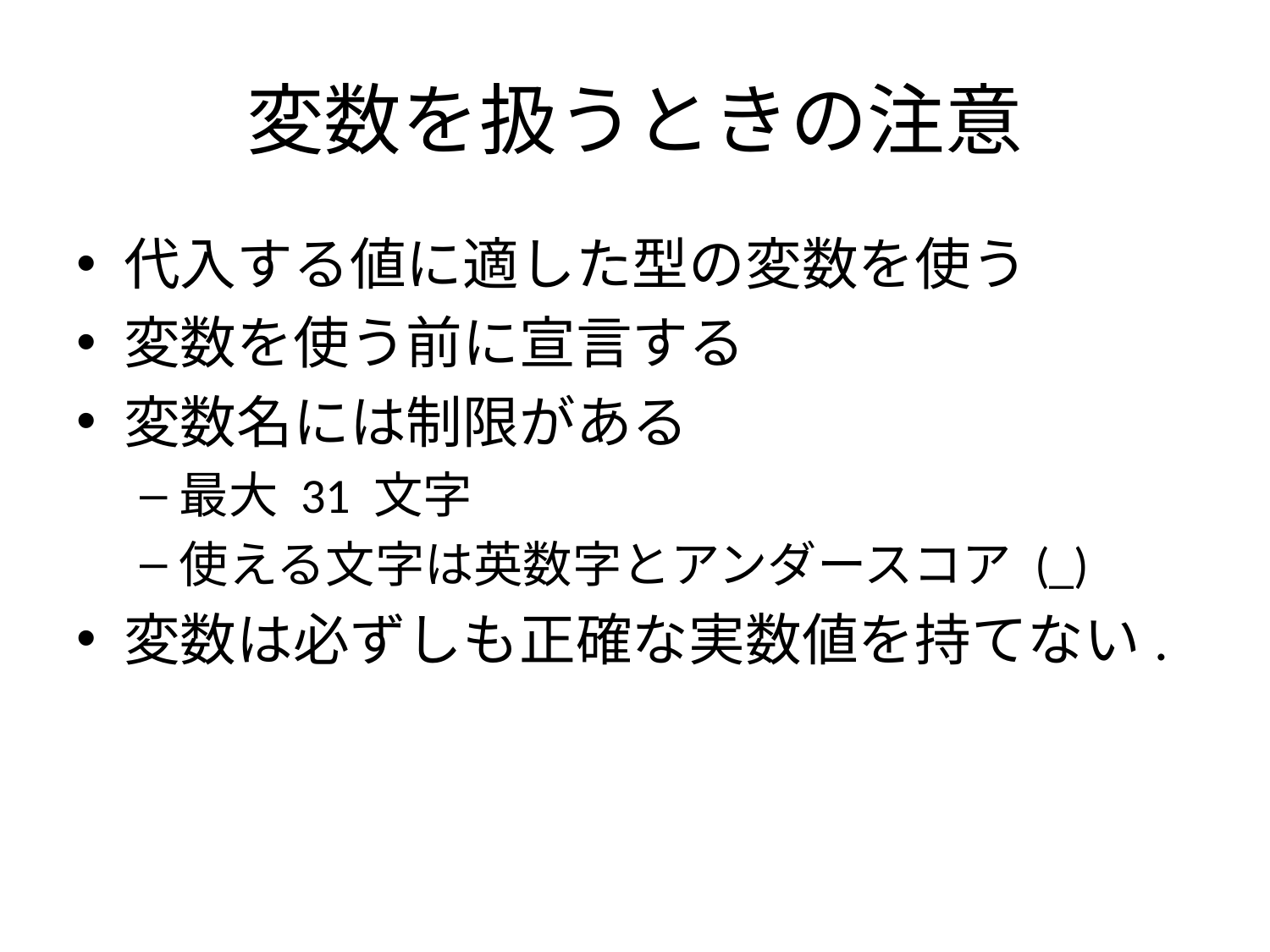

# 変数を扱うときの注意
代入する値に適した型の変数を使う
変数を使う前に宣言する
変数名には制限がある
最大 31 文字
使える文字は英数字とアンダースコア (_)
変数は必ずしも正確な実数値を持てない.